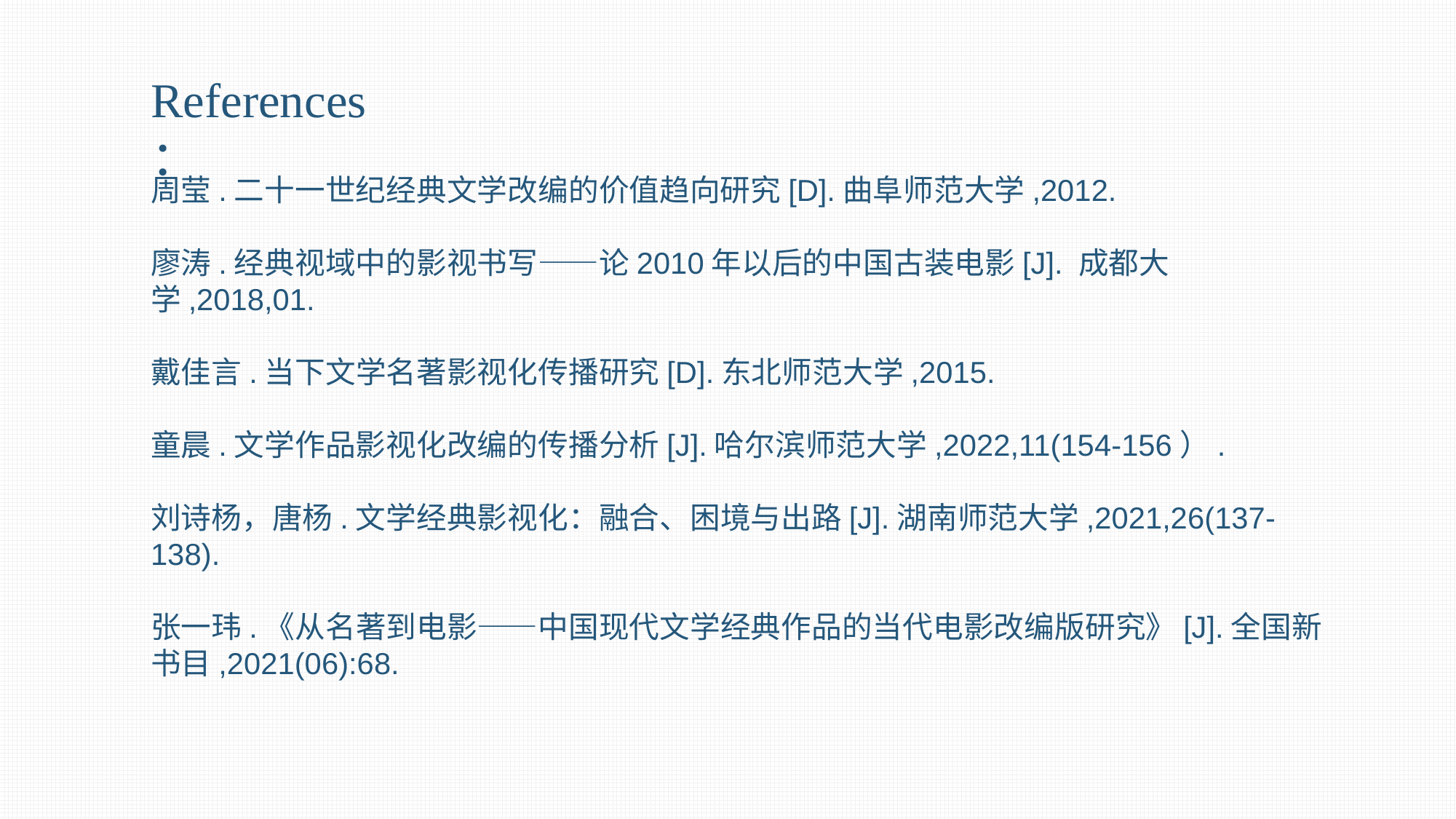

References：
周莹.二十一世纪经典文学改编的价值趋向研究[D].曲阜师范大学,2012.

廖涛.经典视域中的影视书写——论2010年以后的中国古装电影[J]. 成都大学,2018,01.

戴佳言.当下文学名著影视化传播研究[D].东北师范大学,2015.

童晨.文学作品影视化改编的传播分析[J].哈尔滨师范大学,2022,11(154-156）.

刘诗杨，唐杨.文学经典影视化：融合、困境与出路[J].湖南师范大学,2021,26(137-138).

张一玮.《从名著到电影——中国现代文学经典作品的当代电影改编版研究》[J].全国新书目,2021(06):68.